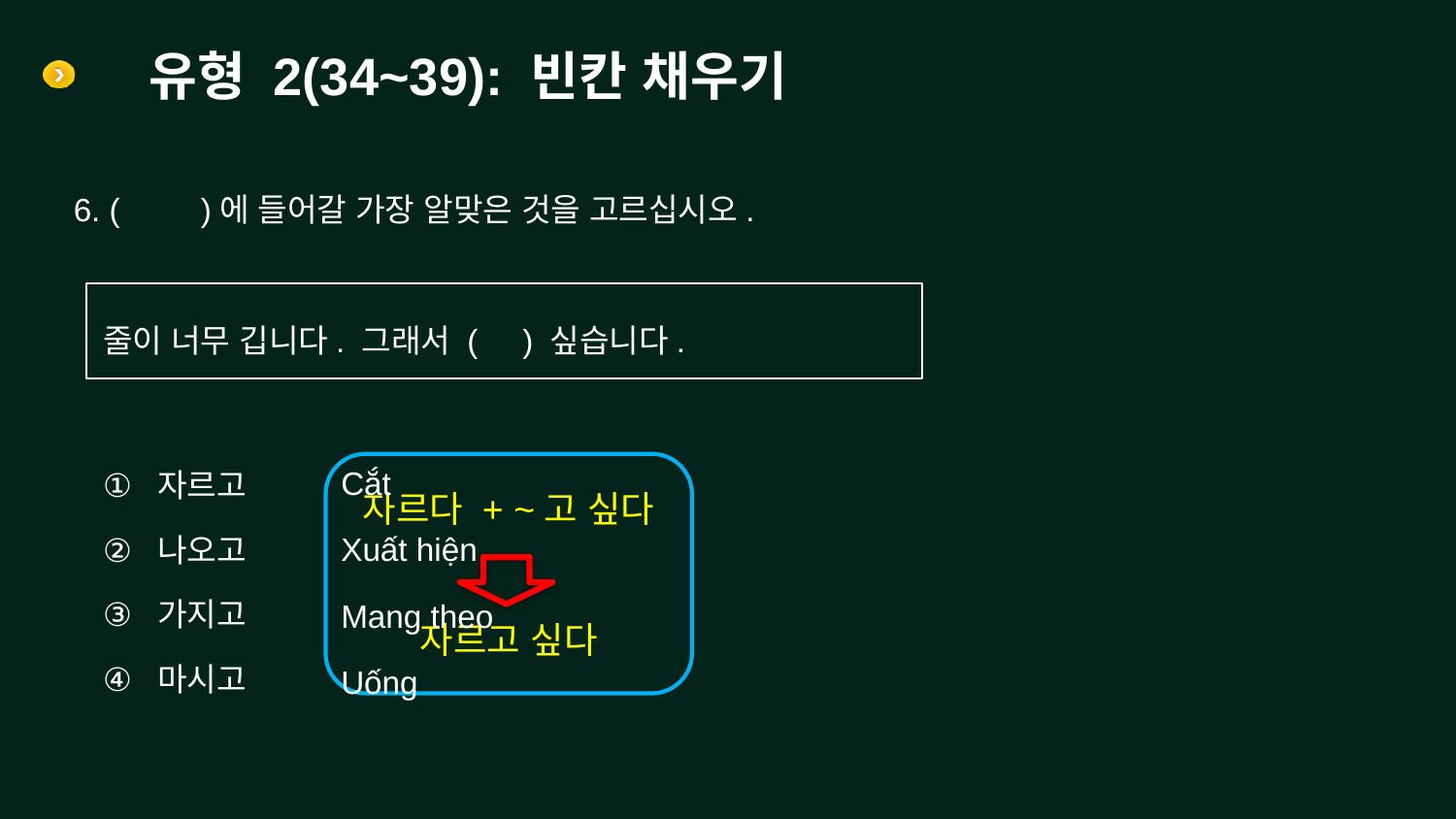

# 유형 2(34~39): 빈칸 채우기
6. (         )에 들어갈 가장 알맞은 것을 고르십시오.
줄이 너무 깁니다. 그래서 (     ) 싶습니다.
자르고
나오고
가지고
마시고
Cắt
Xuất hiện
Mang theo
Uống
자르다 + ~고 싶다

자르고 싶다